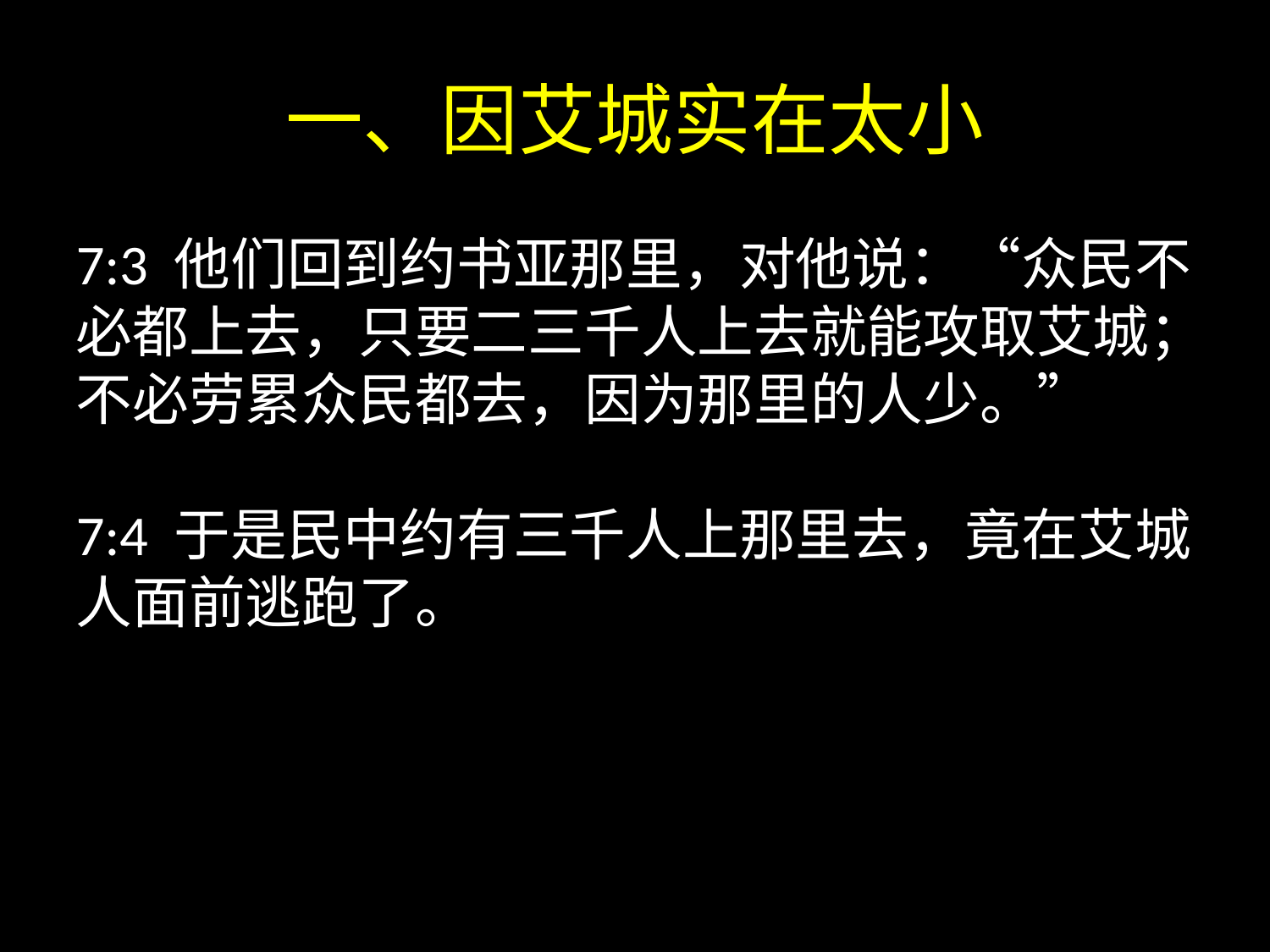

# 一、因艾城实在太小

7:3 他们回到约书亚那里，对他说：“众民不必都上去，只要二三千人上去就能攻取艾城；不必劳累众民都去，因为那里的人少。”

7:4 于是民中约有三千人上那里去，竟在艾城人面前逃跑了。